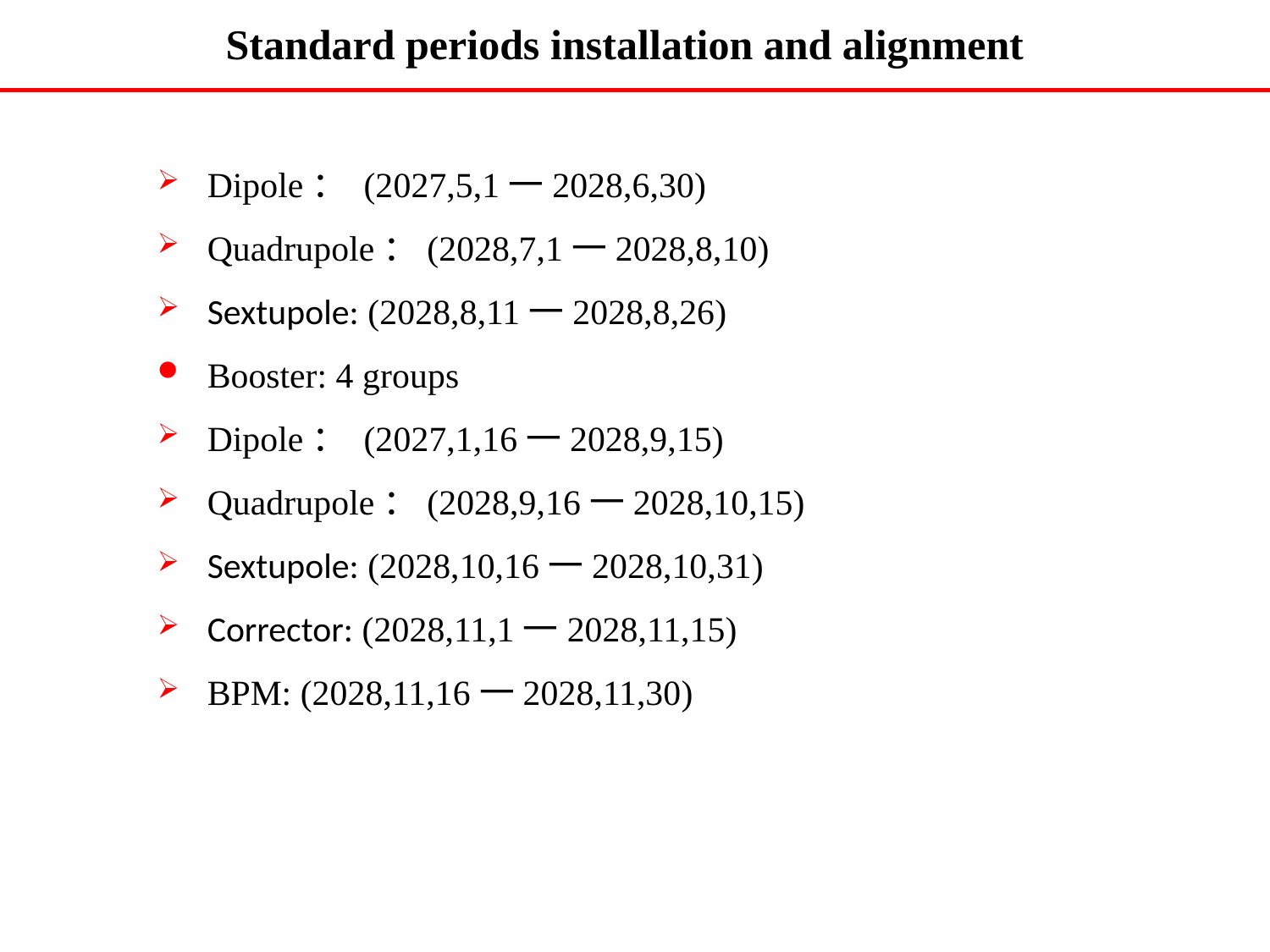

Standard periods installation and alignment
Dipole： (2027,5,1一2028,6,30)
Quadrupole：(2028,7,1一2028,8,10)
Sextupole: (2028,8,11一2028,8,26)
Booster: 4 groups
Dipole： (2027,1,16一2028,9,15)
Quadrupole：(2028,9,16一2028,10,15)
Sextupole: (2028,10,16一2028,10,31)
Corrector: (2028,11,1一2028,11,15)
BPM: (2028,11,16一2028,11,30)